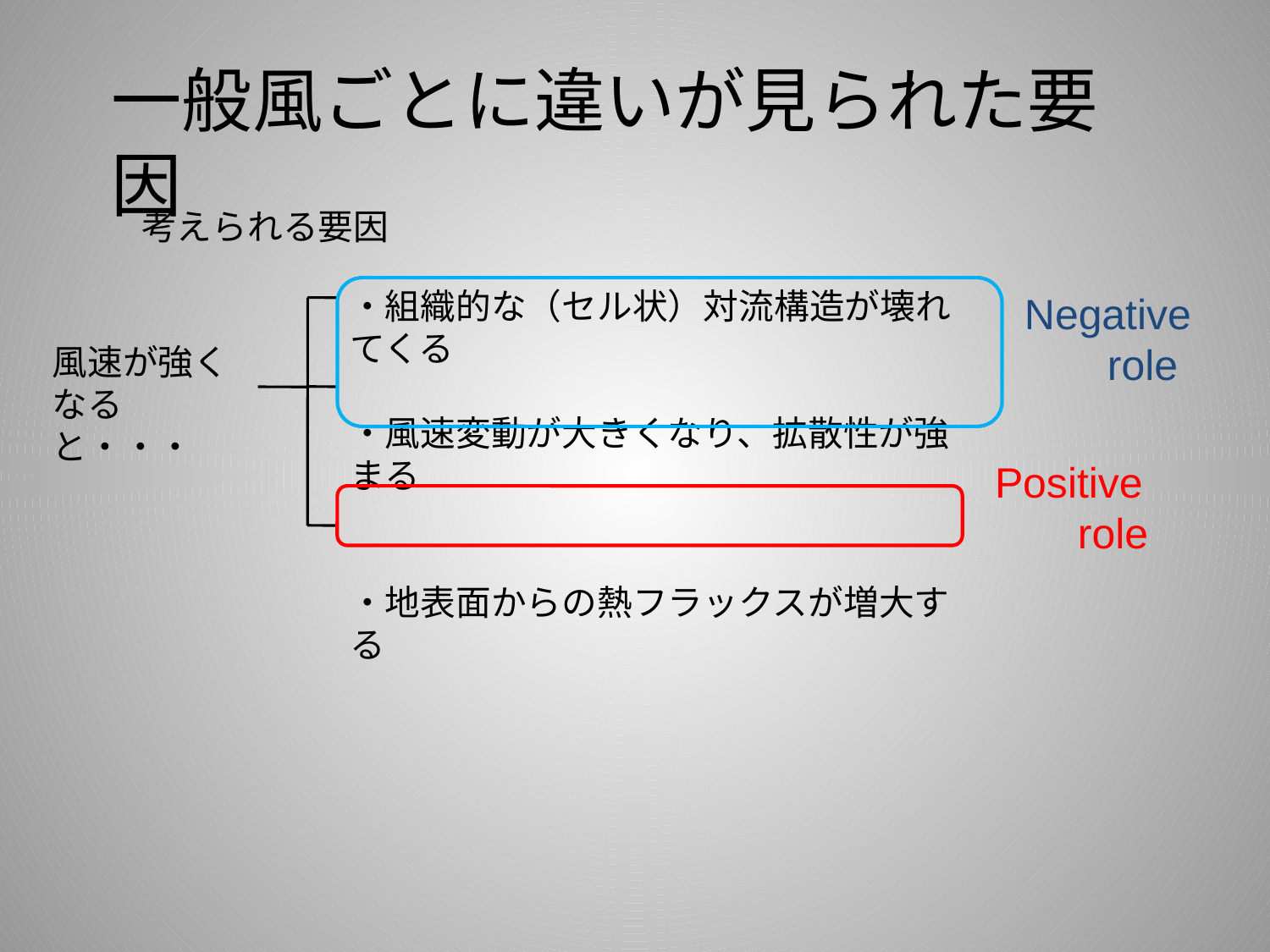

一般風ごとに違いが見られた要因
考えられる要因

・組織的な（セル状）対流構造が壊れてくる

・風速変動が大きくなり、拡散性が強まる

・地表面からの熱フラックスが増大する
Negative
       role
風速が強く
なると・・・
Positive
       role